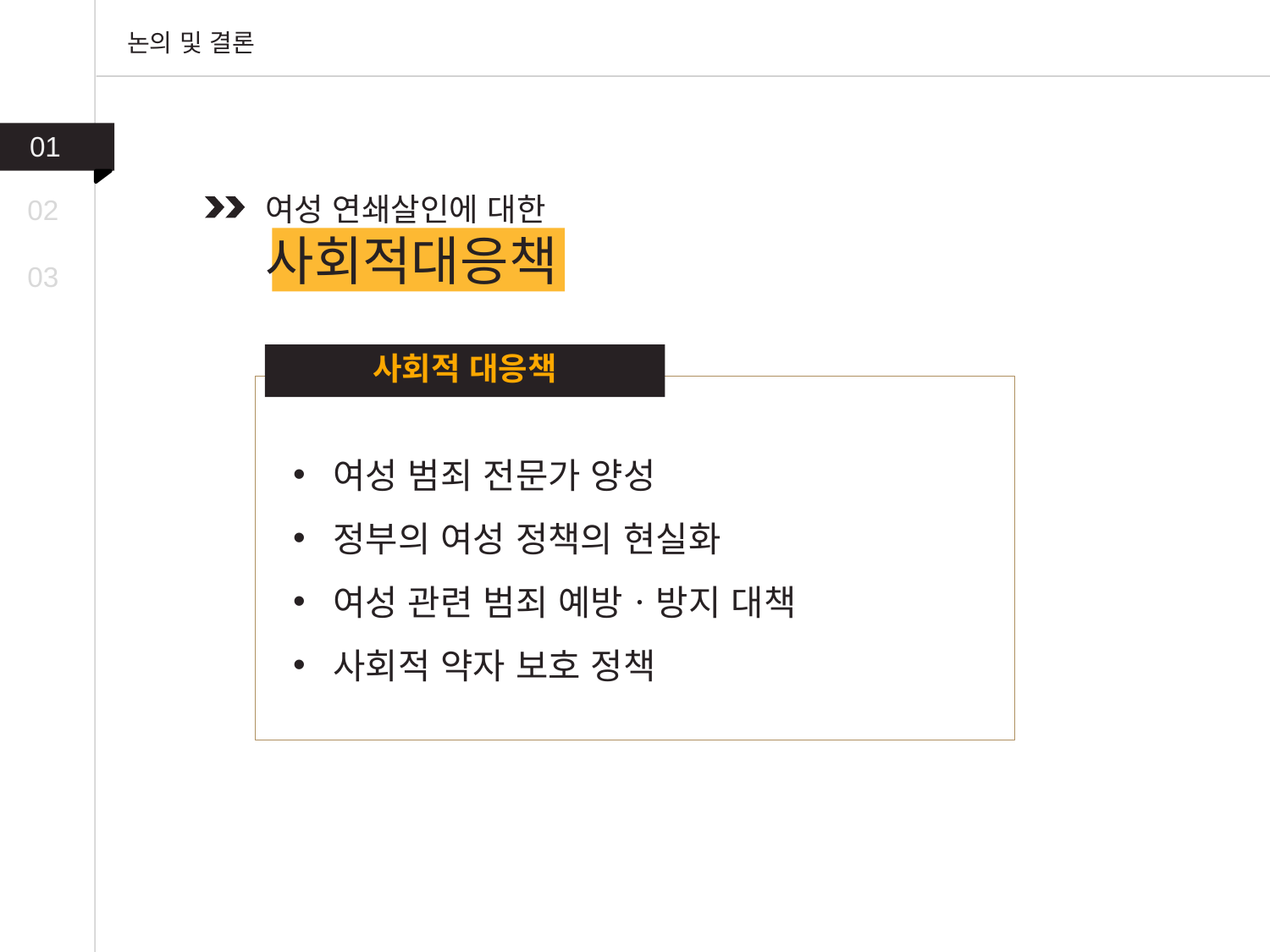

논의 및 결론
01

여성 연쇄살인에 대한
사회적대응책
02

03
사회적 대응책

여성 범죄 전문가 양성
정부의 여성 정책의 현실화
여성 관련 범죄 예방ㆍ방지 대책
사회적 약자 보호 정책